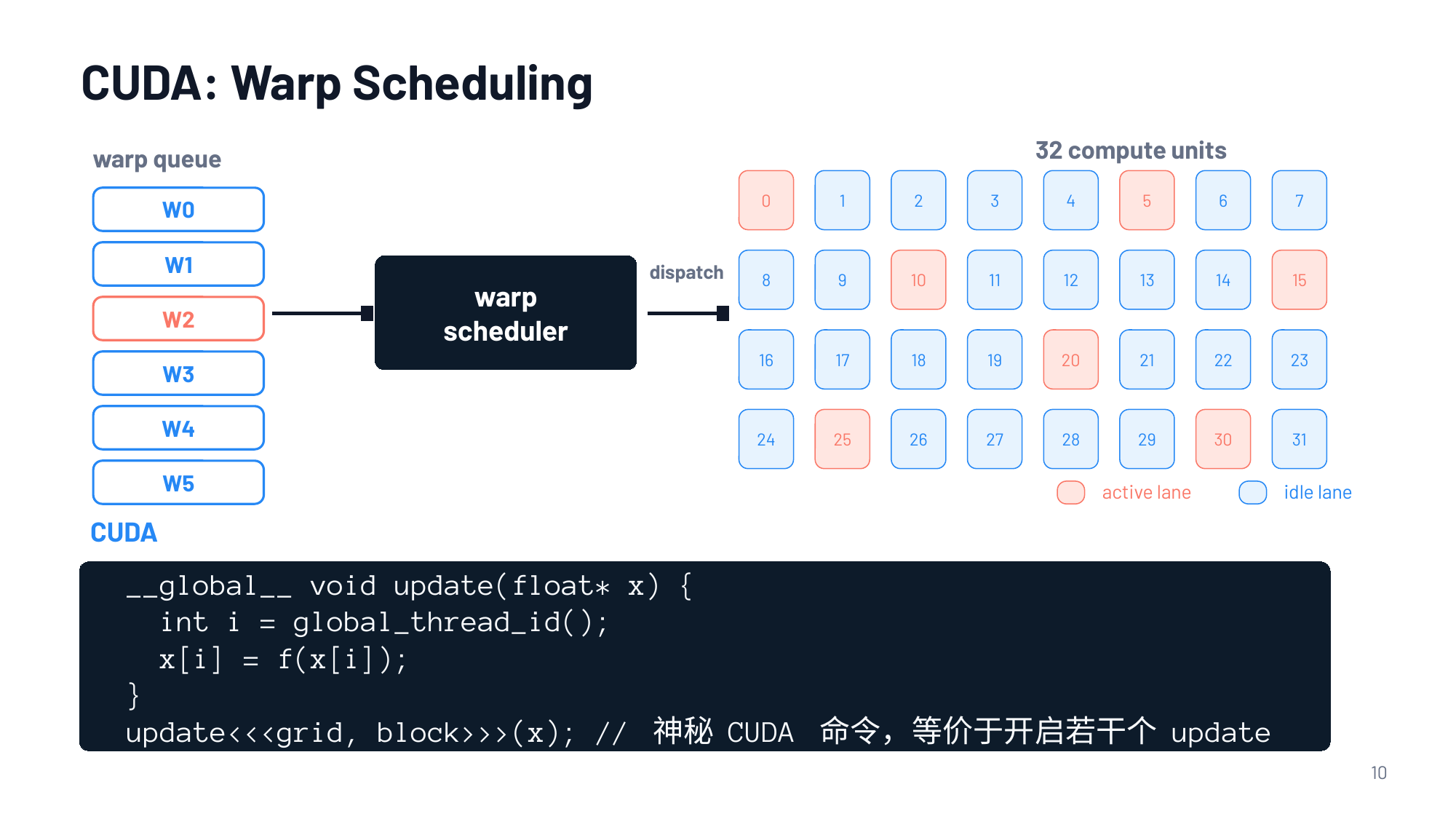

CUDA: Warp Scheduling
32 compute units
warp queue

0

1

2

3

4

5

6

7

W0

W1

8

9

10

11

12

13

14

15

warp
scheduler
dispatch

W2

16

17

18

19

20

21

22

23

W3

W4

24

25

26

27

28

29

30

31

W5
active lane
idle lane

CUDA

__global__ void update(float* x) {
  int i = global_thread_id();
  x[i] = f(x[i]);
}
update<<<grid, block>>>(x); // 神秘 CUDA 命令，等价于开启若干个 update
10